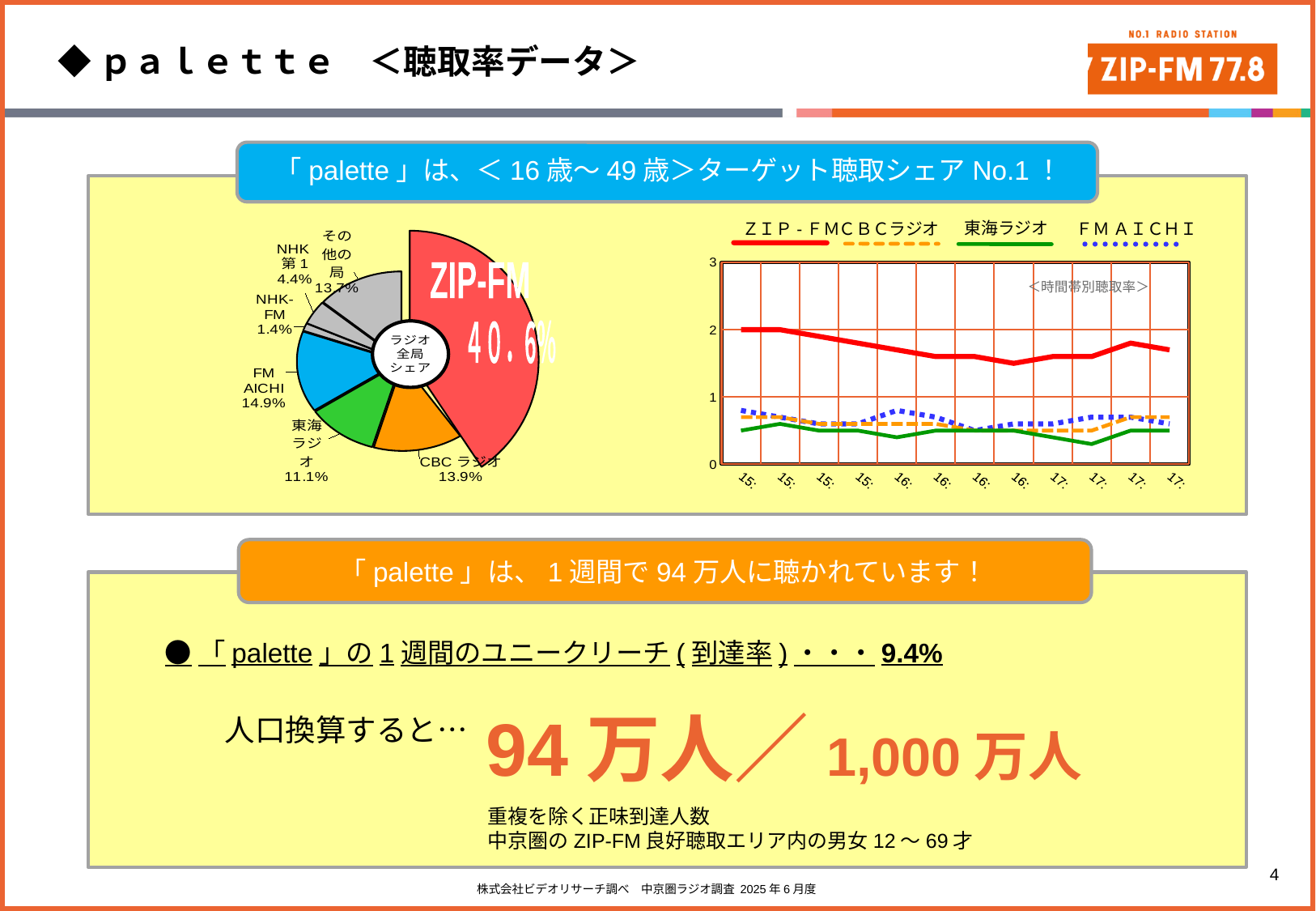

◆ｐａｌｅｔｔｅ　＜聴取率データ＞

「palette」は、＜16歳～49歳＞ターゲット聴取シェアNo.1！

### Chart

| Category | 07:00-24:00 |
|---|---|
| ZIP-FM | 40.6 |
| CBCラジオ | 13.9 |
| 東海ラジオ | 11.1 |
| FM AICHI | 14.9 |
| NHK-FM | 1.4 |
| NHK第1 | 4.4 |
| その他の局 | 13.7 |

### Chart

| Category | 07:00-24:00 |
|---|---|
| ZIP-FM | 40.6 |
| FM AICHI | 13.9 |
| NHK-FM | 11.1 |
| CBCラジオ | 14.9 |
| 東海ラジオ | 1.4 |
| NHK第1 | 4.4 |
| その他の局 | 13.7 |
ZIP-FM
４０．6％
東海ラジオ
ＦＭ ＡＩＣＨＩ
ＺＩＰ-ＦＭ
ＣＢＣラジオ

### Chart

| Category |
|---|

[unsupported chart]

＜時間帯別聴取率＞

「palette」は、1週間で94万人に聴かれています！

●「palette」の1週間のユニークリーチ(到達率)・・・9.4%
94万人／1,000万人
人口換算すると…
重複を除く正味到達人数
中京圏のZIP-FM良好聴取エリア内の男女12～69才
株式会社ビデオリサーチ調べ　中京圏ラジオ調査 2025年6月度